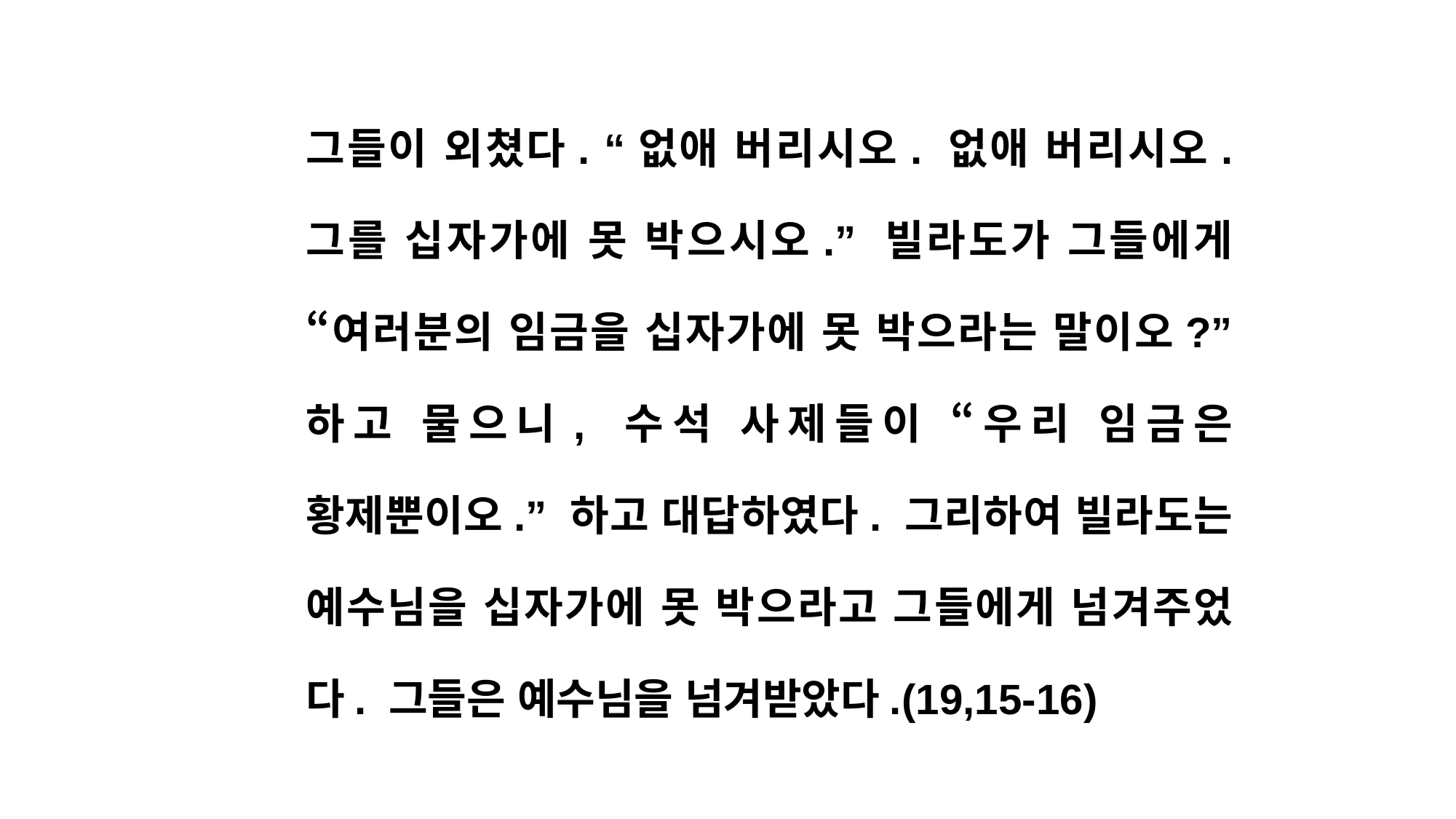

그들이 외쳤다. “없애 버리시오. 없애 버리시오. 그를 십자가에 못 박으시오.” 빌라도가 그들에게 “여러분의 임금을 십자가에 못 박으라는 말이오?” 하고 물으니, 수석 사제들이 “우리 임금은 황제뿐이오.” 하고 대답하였다. 그리하여 빌라도는 예수님을 십자가에 못 박으라고 그들에게 넘겨주었다. 그들은 예수님을 넘겨받았다.(19,15-16)